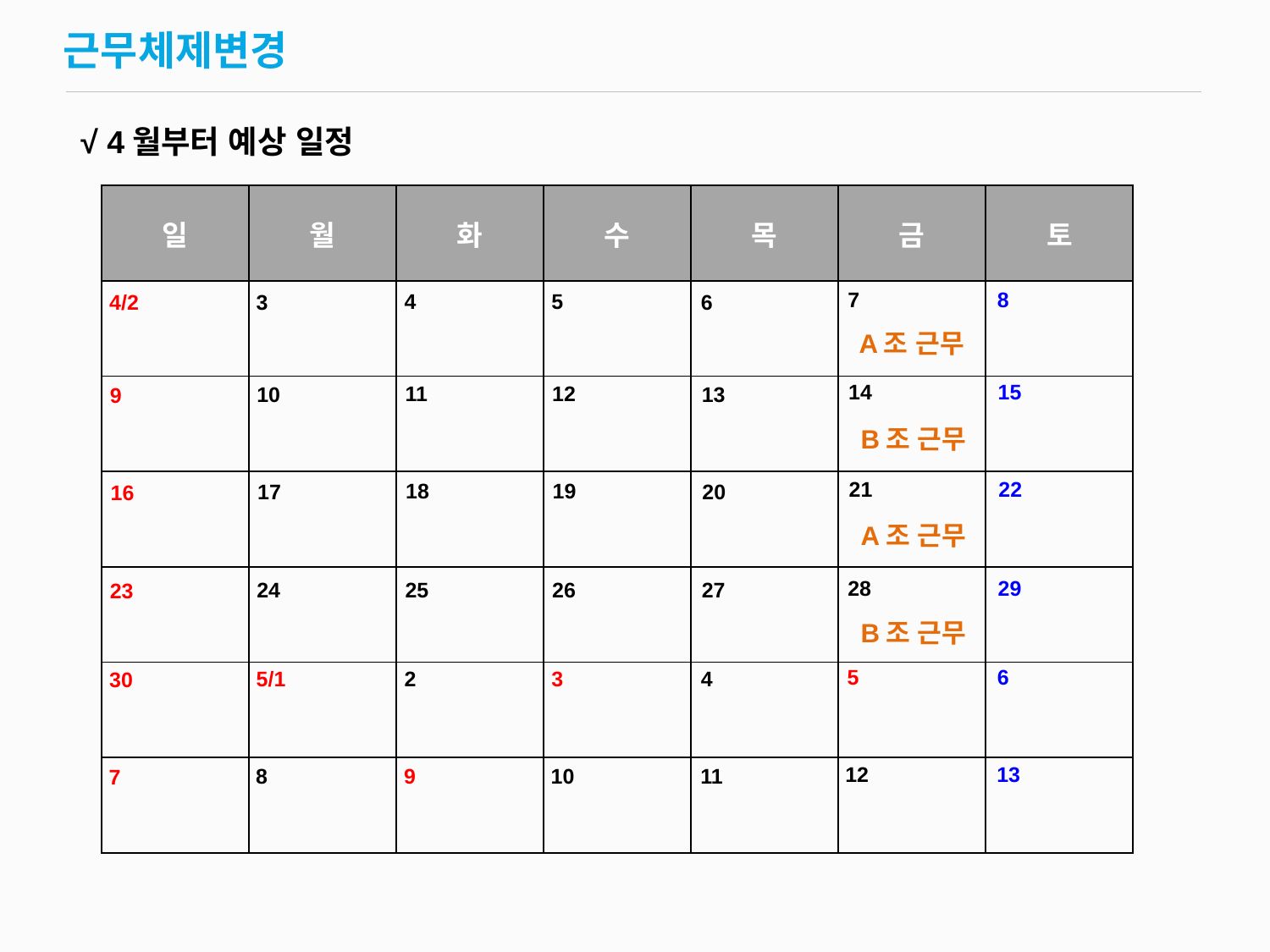

# 근무체제변경
 √ 4월부터 예상 일정
| 일 | 월 | 화 | 수 | 목 | 금 | 토 |
| --- | --- | --- | --- | --- | --- | --- |
|  |  |  |  |  |  |  |
|  |  |  |  |  |  |  |
|  |  |  |  |  |  |  |
|  |  |  |  |  |  |  |
|  |  |  |  |  |  |  |
|  |  |  |  |  |  |  |
7
8
5
4
3
6
4/2
A조 근무
14
15
12
11
10
13
9
B조 근무
21
22
19
18
17
20
16
A조 근무
28
29
26
25
24
27
23
B조 근무
5
6
3
2
5/1
4
30
12
13
10
9
8
11
7